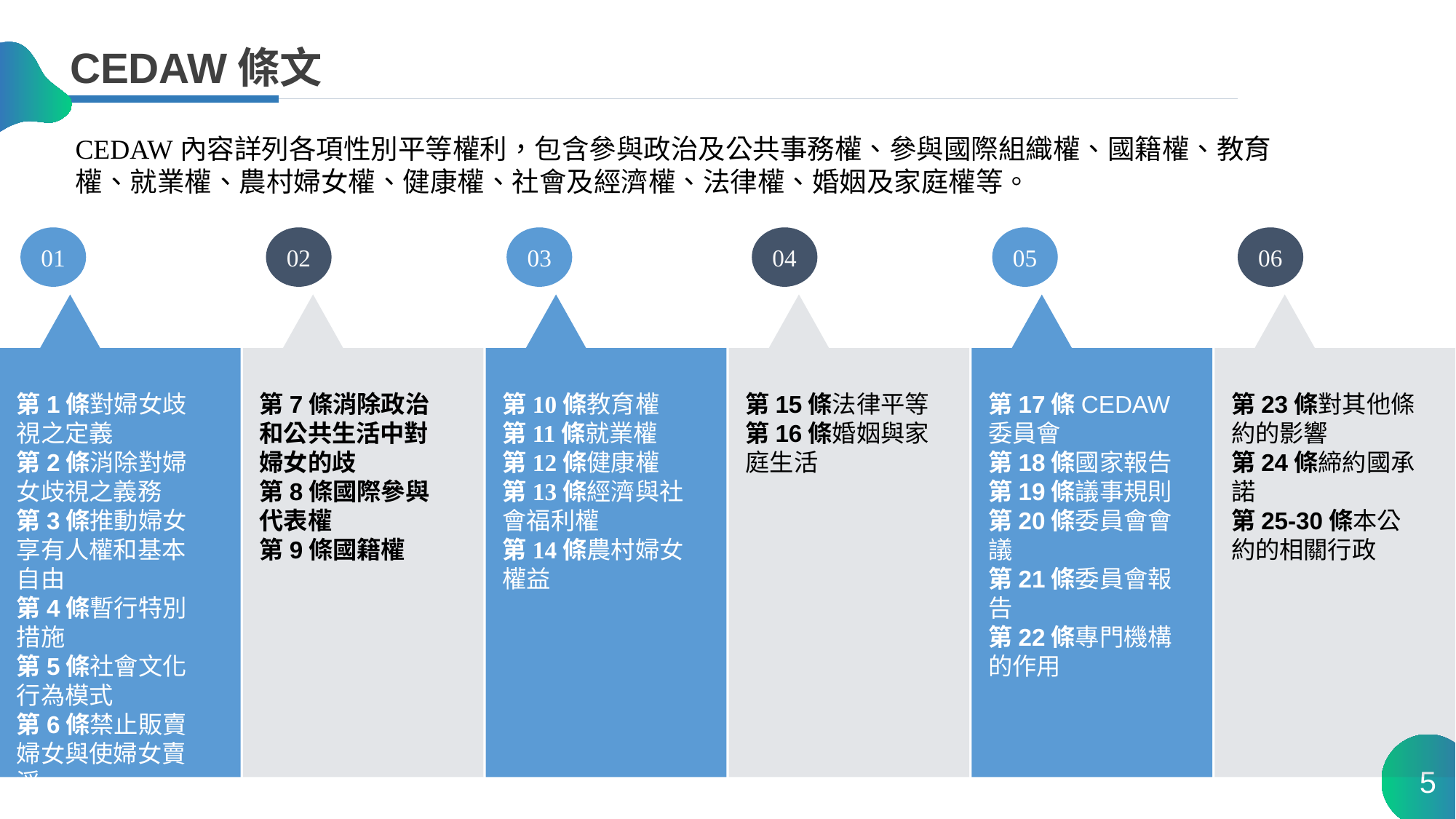

CEDAW條文

CEDAW內容詳列各項性別平等權利，包含參與政治及公共事務權、參與國際組織權、國籍權、教育權、就業權、農村婦女權、健康權、社會及經濟權、法律權、婚姻及家庭權等。
人口數
01
02
03
04
05
06

第1條對婦女歧視之定義
第2條消除對婦女歧視之義務
第3條推動婦女享有人權和基本自由
第4條暫行特別措施
第5條社會文化行為模式
第6條禁止販賣婦女與使婦女賣淫
第7條消除政治和公共生活中對婦女的歧
第8條國際參與代表權
第9條國籍權
第10條教育權
第11條就業權
第12條健康權
第13條經濟與社會福利權
第14條農村婦女權益
第15條法律平等
第16條婚姻與家庭生活
第17條CEDAW委員會
第18條國家報告
第19條議事規則
第20條委員會會議
第21條委員會報告
第22條專門機構的作用
第23條對其他條約的影響
第24條締約國承諾
第25-30條本公約的相關行政